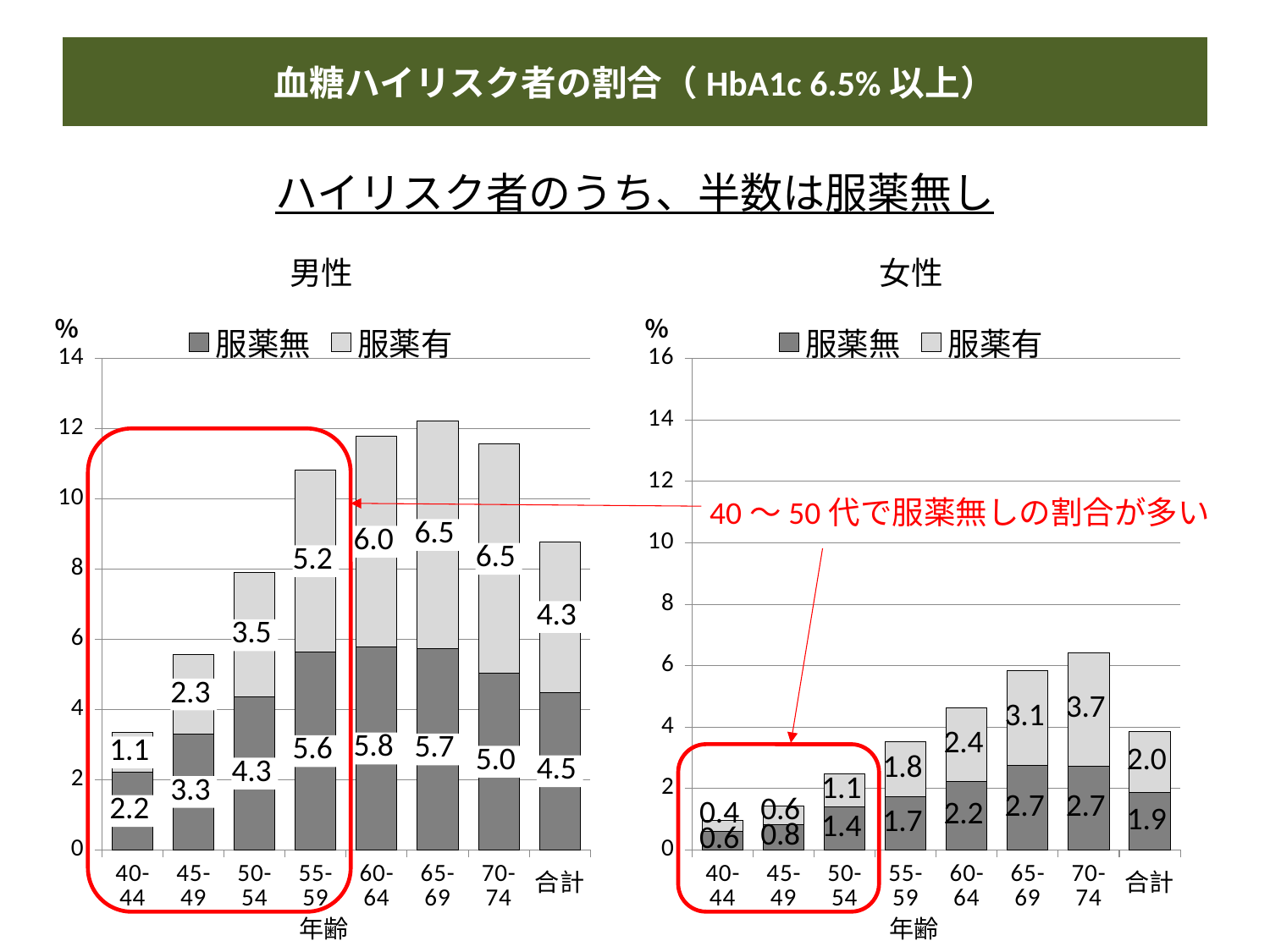

血糖ハイリスク者の割合（HbA1c 6.5%以上）
ハイリスク者のうち、半数は服薬無し

### Chart: 女性

| Category | 服薬無 | 服薬有 |
|---|---|---|
| 40-44 | 0.6112631886677116 | 0.3534695830121989 |
| 45-49 | 0.8334498671514476 | 0.5817368200251714 |
| 50-54 | 1.4110378224931117 | 1.0770643733823158 |
| 55-59 | 1.7292768722644374 | 1.8071480357670306 |
| 60-64 | 2.2273209376826406 | 2.402649407995838 |
| 65-69 | 2.7394796786956 | 3.107141429884506 |
| 70-74 | 2.737354165807808 | 3.691717854639898 |
| 合計 | 1.8560792000357005 | 2.0105522238966334 |

### Chart: 男性

| Category | 服薬無 | 服薬有 |
|---|---|---|
| 40-44 | 2.2191016426156245 | 1.1234086583765999 |
| 45-49 | 3.298515667949425 | 2.2645578720345116 |
| 50-54 | 4.349195635054569 | 3.548205647429408 |
| 55-59 | 5.634239178542976 | 5.191643799238744 |
| 60-64 | 5.782410366028332 | 6.009387602194853 |
| 65-69 | 5.73421335954688 | 6.487852829658748 |
| 70-74 | 5.030312139886768 | 6.535898592113842 |
| 合計 | 4.488656129826904 | 4.296849290596771 |
40～50代で服薬無しの割合が多い